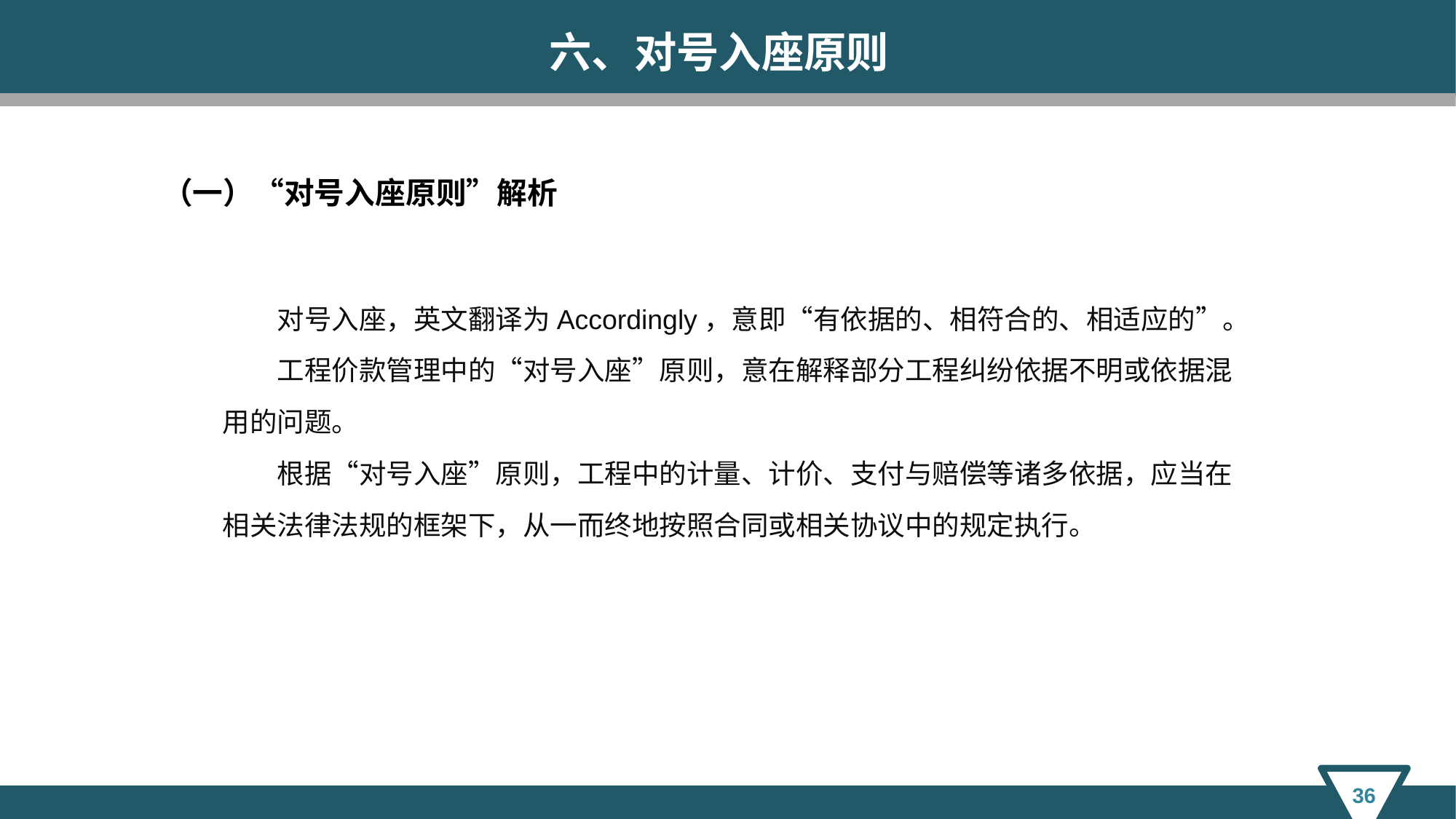

六、对号入座原则
（一）“对号入座原则”解析
对号入座，英文翻译为Accordingly，意即“有依据的、相符合的、相适应的”。
工程价款管理中的“对号入座”原则，意在解释部分工程纠纷依据不明或依据混用的问题。
根据“对号入座”原则，工程中的计量、计价、支付与赔偿等诸多依据，应当在相关法律法规的框架下，从一而终地按照合同或相关协议中的规定执行。